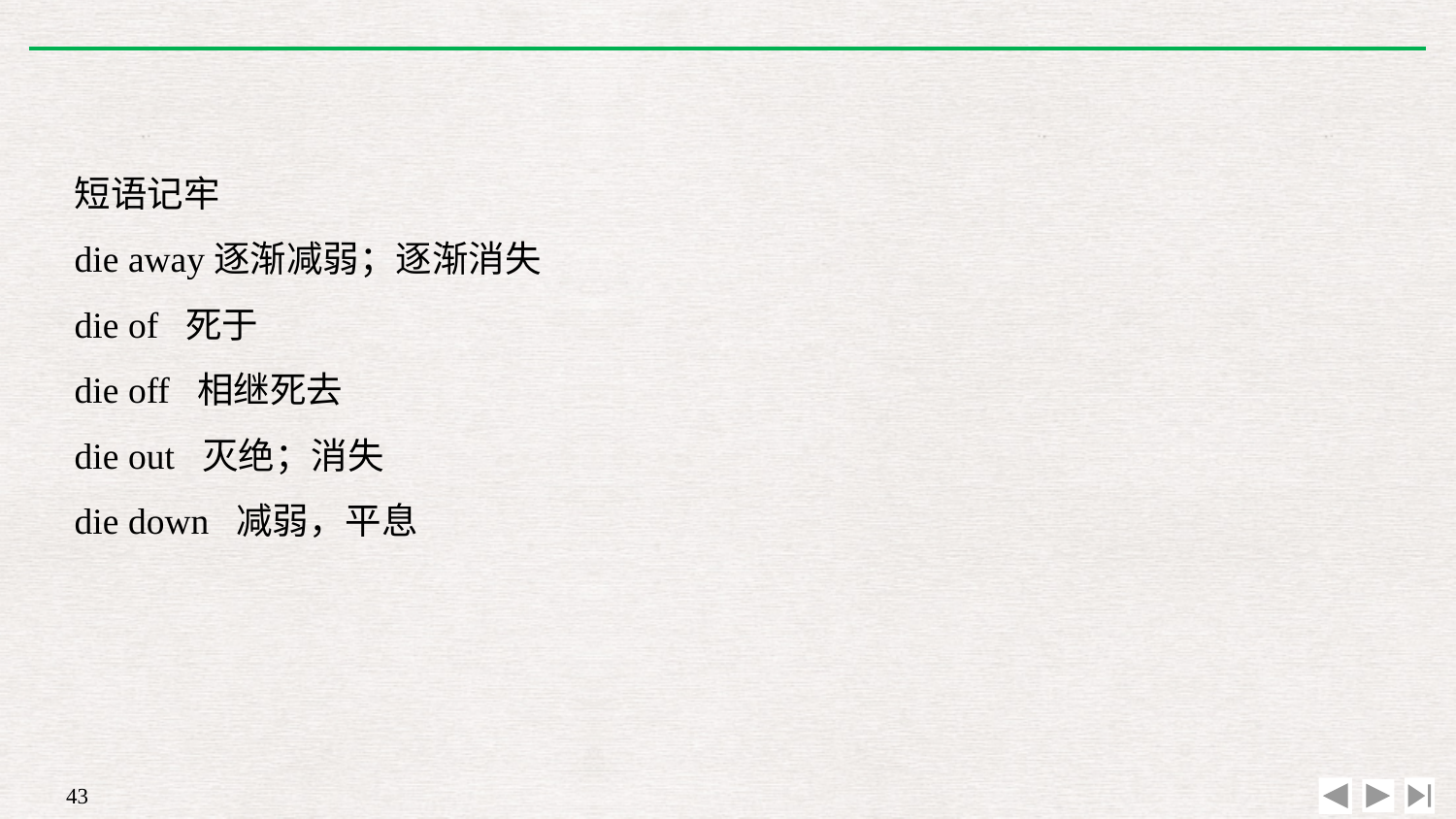

短语记牢
die away逐渐减弱；逐渐消失
die of  死于
die off  相继死去
die out  灭绝；消失
die down  减弱，平息